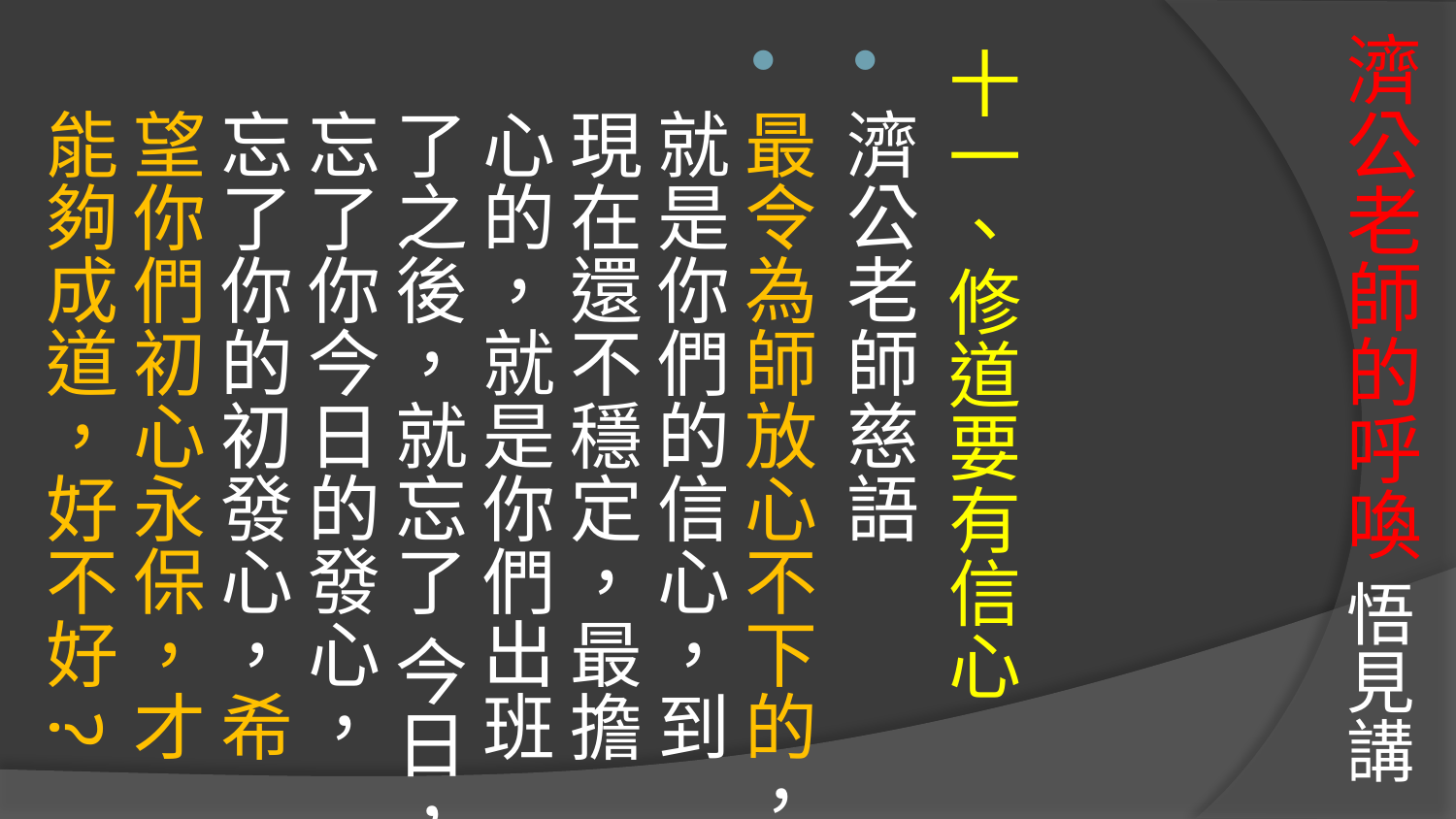

# 濟公老師的呼喚 悟見講
十一、修道要有信心
濟公老師慈語
最令為師放心不下的，就是你們的信心，到現在還不穩定，最擔心的，就是你們出班了之後，就忘了 今日，忘了你今日的發心，忘了你的初發心，希望你們初心永保，才能夠成道，好不好?